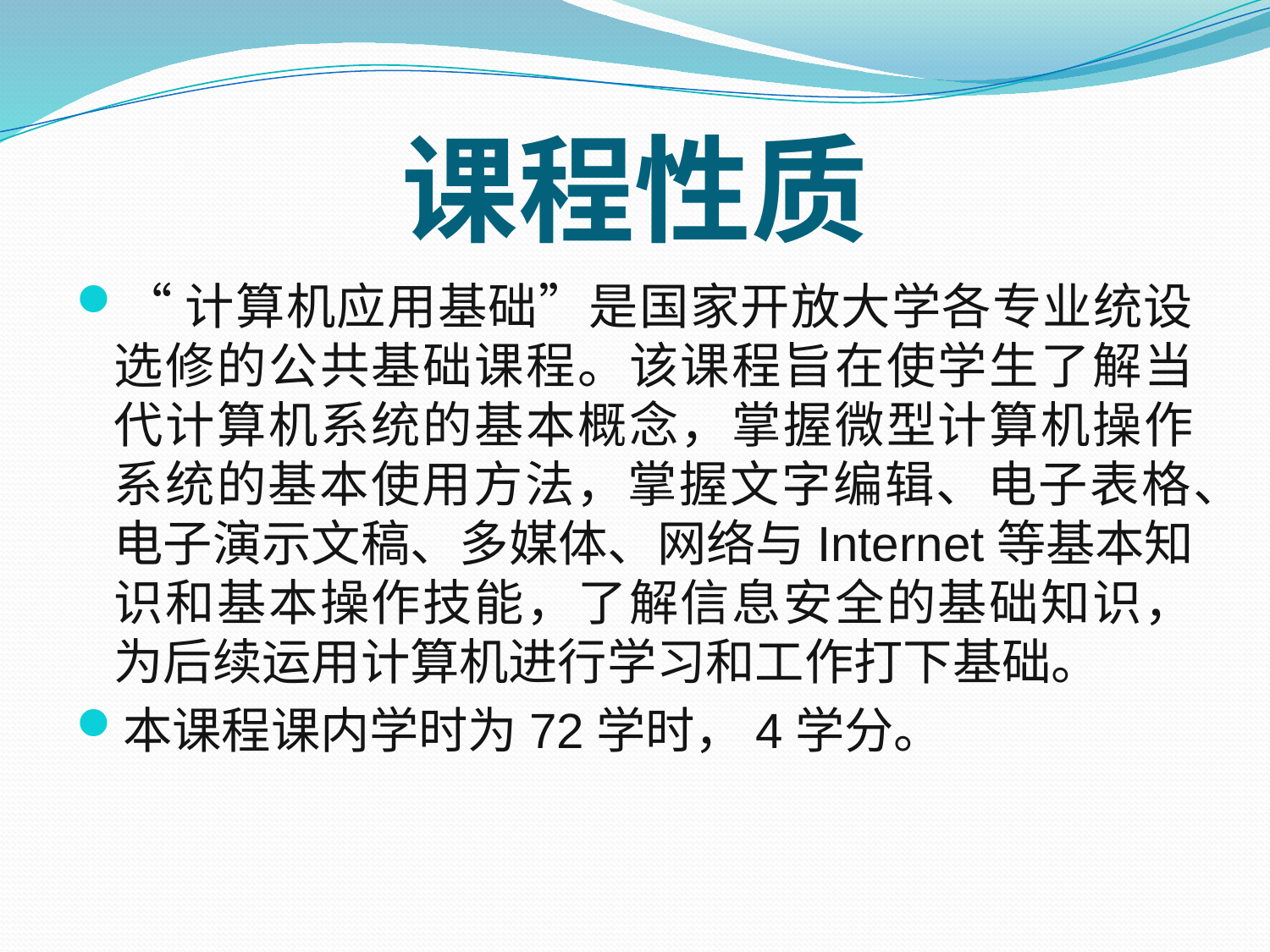

# 课程性质
“计算机应用基础”是国家开放大学各专业统设选修的公共基础课程。该课程旨在使学生了解当代计算机系统的基本概念，掌握微型计算机操作系统的基本使用方法，掌握文字编辑、电子表格、电子演示文稿、多媒体、网络与Internet等基本知识和基本操作技能，了解信息安全的基础知识，为后续运用计算机进行学习和工作打下基础。
本课程课内学时为72学时，4学分。